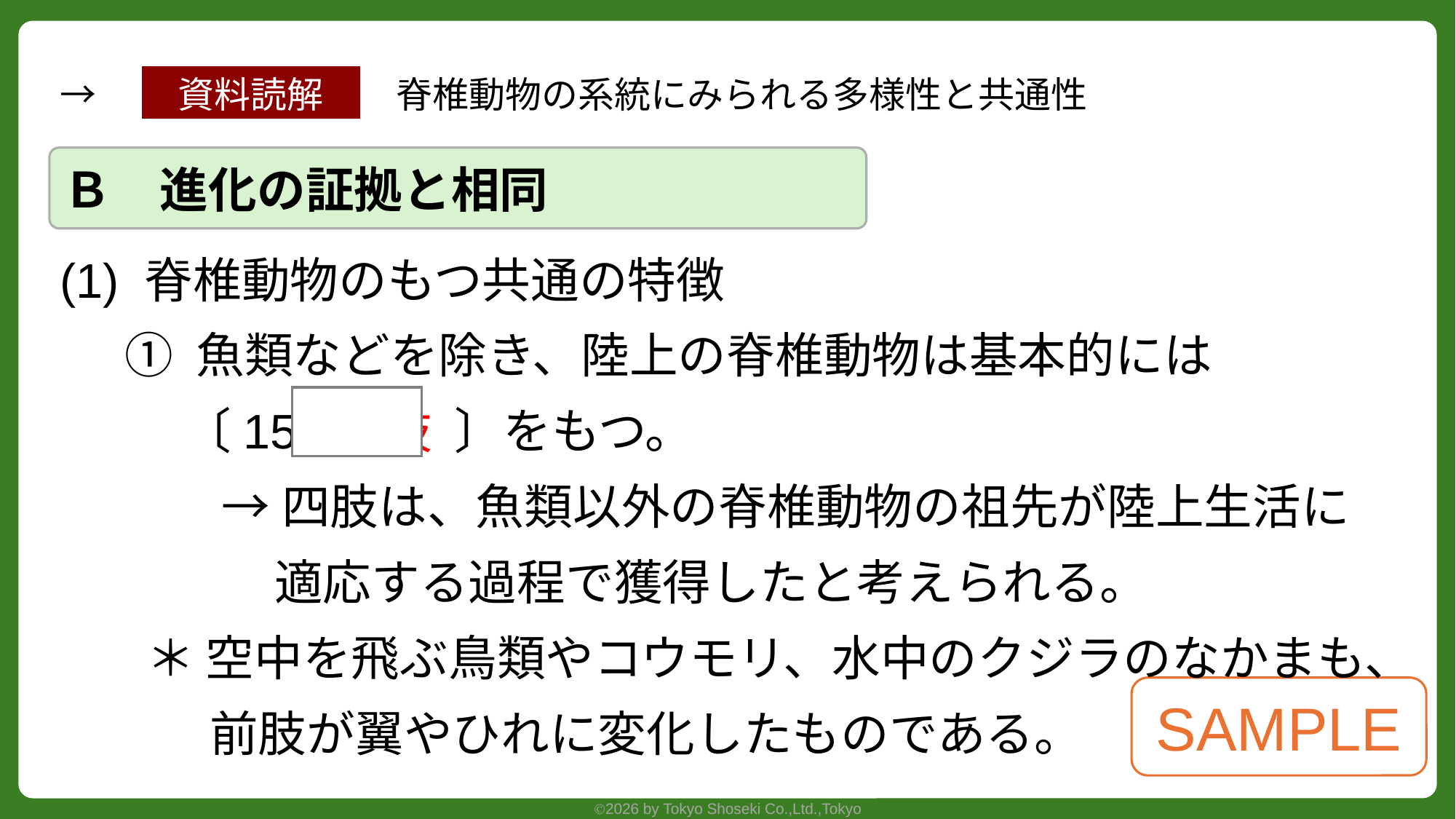

→　　資料読解　　脊椎動物の系統にみられる多様性と共通性

(1) 脊椎動物のもつ共通の特徴
① 魚類などを除き、陸上の脊椎動物は基本的には
〔15  四肢  〕をもつ。
→四肢は、魚類以外の脊椎動物の祖先が陸上生活に
適応する過程で獲得したと考えられる。
＊ 空中を飛ぶ鳥類やコウモリ、水中のクジラのなかまも、前肢が翼やひれに変化したものである。

Ｂ　進化の証拠と相同